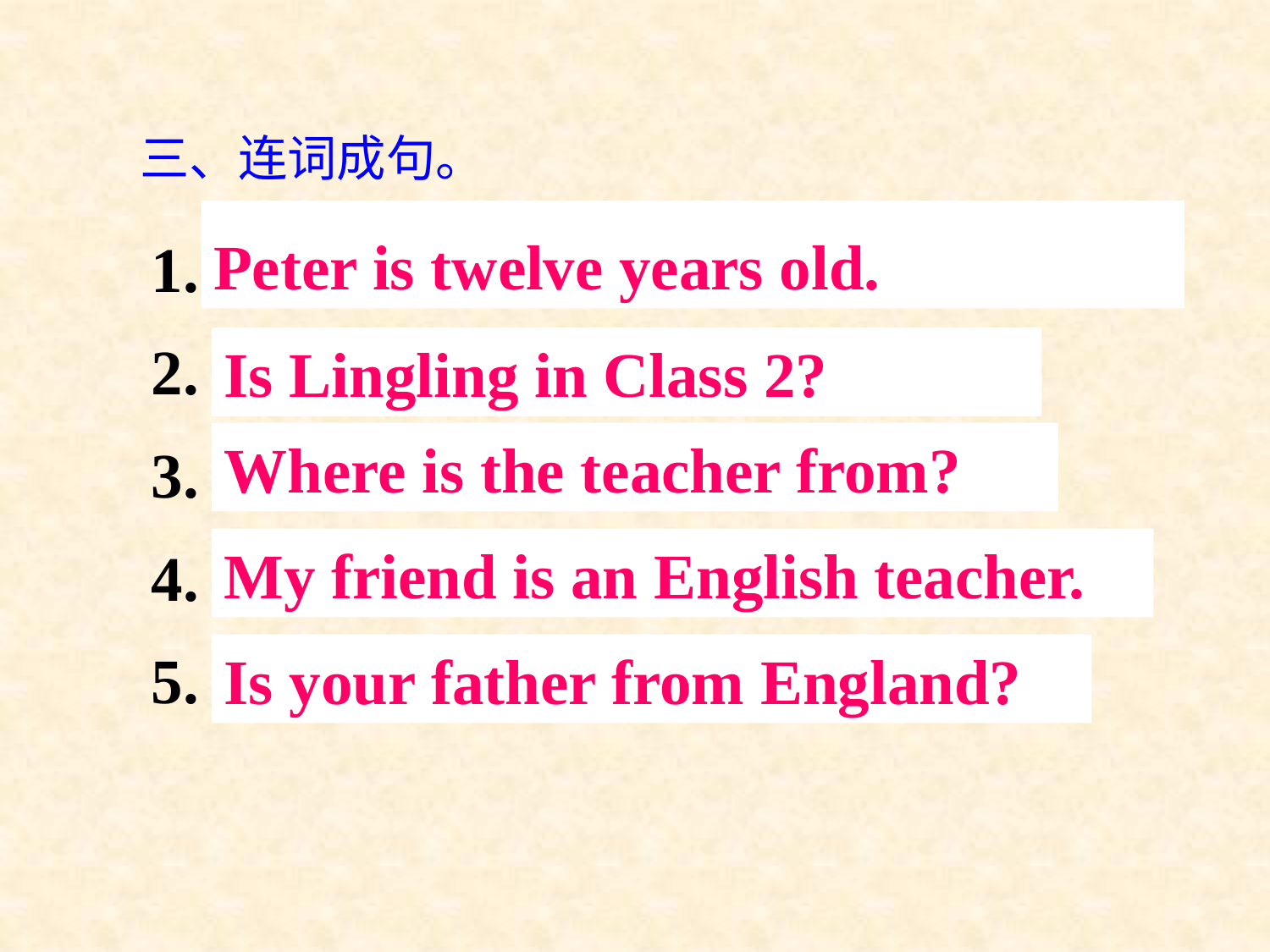

# 三、连词成句。
1. twelve, old, Peter, is, years.
2. Lingling, in, is, Class 2?
3. from, the teacher, where, is?
4. friend, English, my, teacher, is, an.
5. your, from, is, father, England?
Peter is twelve years old.
Is Lingling in Class 2?
Where is the teacher from?
My friend is an English teacher.
Is your father from England?